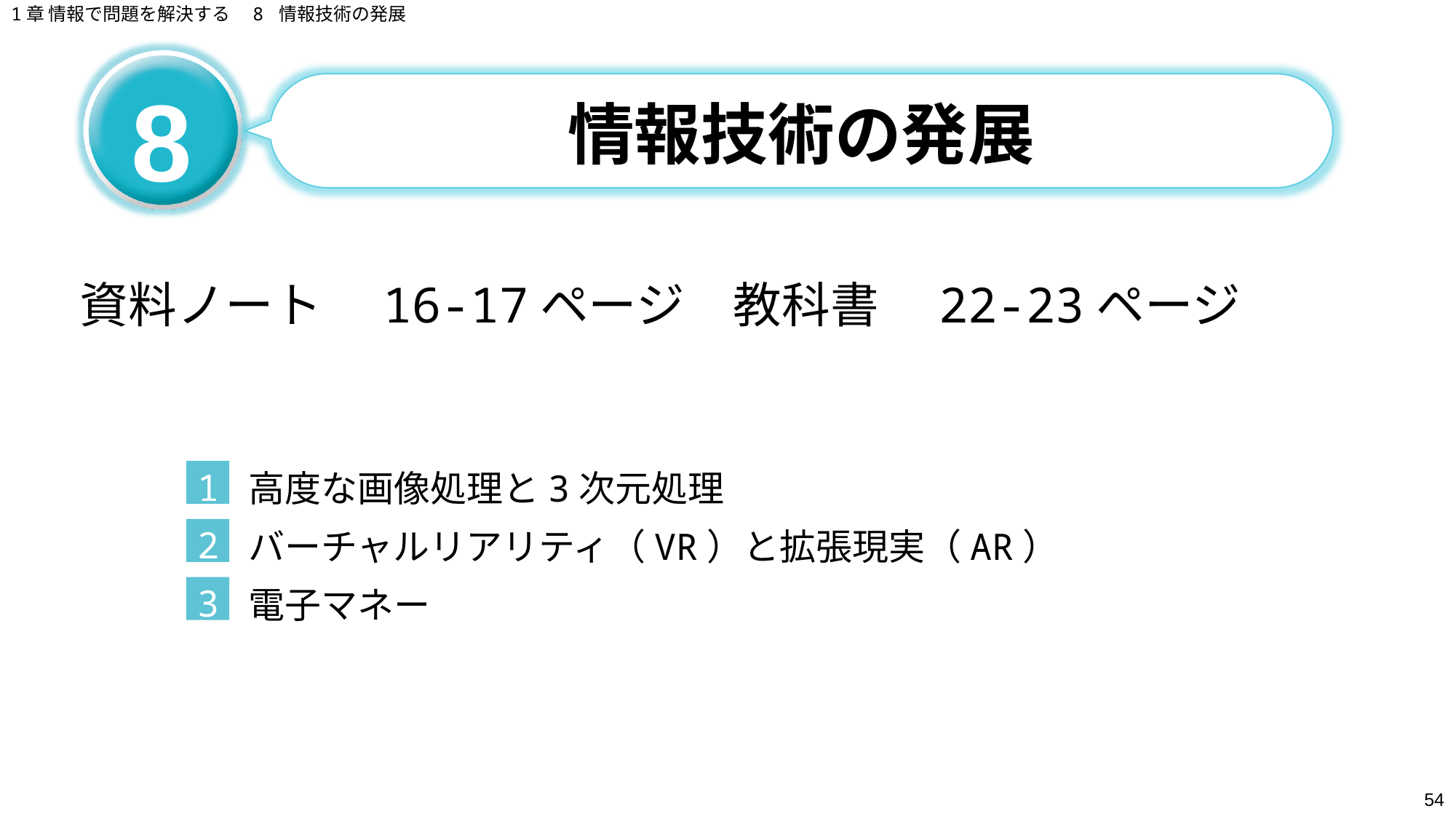

1章 情報で問題を解決する　8 情報技術の発展
# 情報技術の発展
8
資料ノート　16-17ページ　教科書　22-23ページ
高度な画像処理と3次元処理
1
バーチャルリアリティ（VR）と拡張現実（AR）
2
電子マネー
3
54